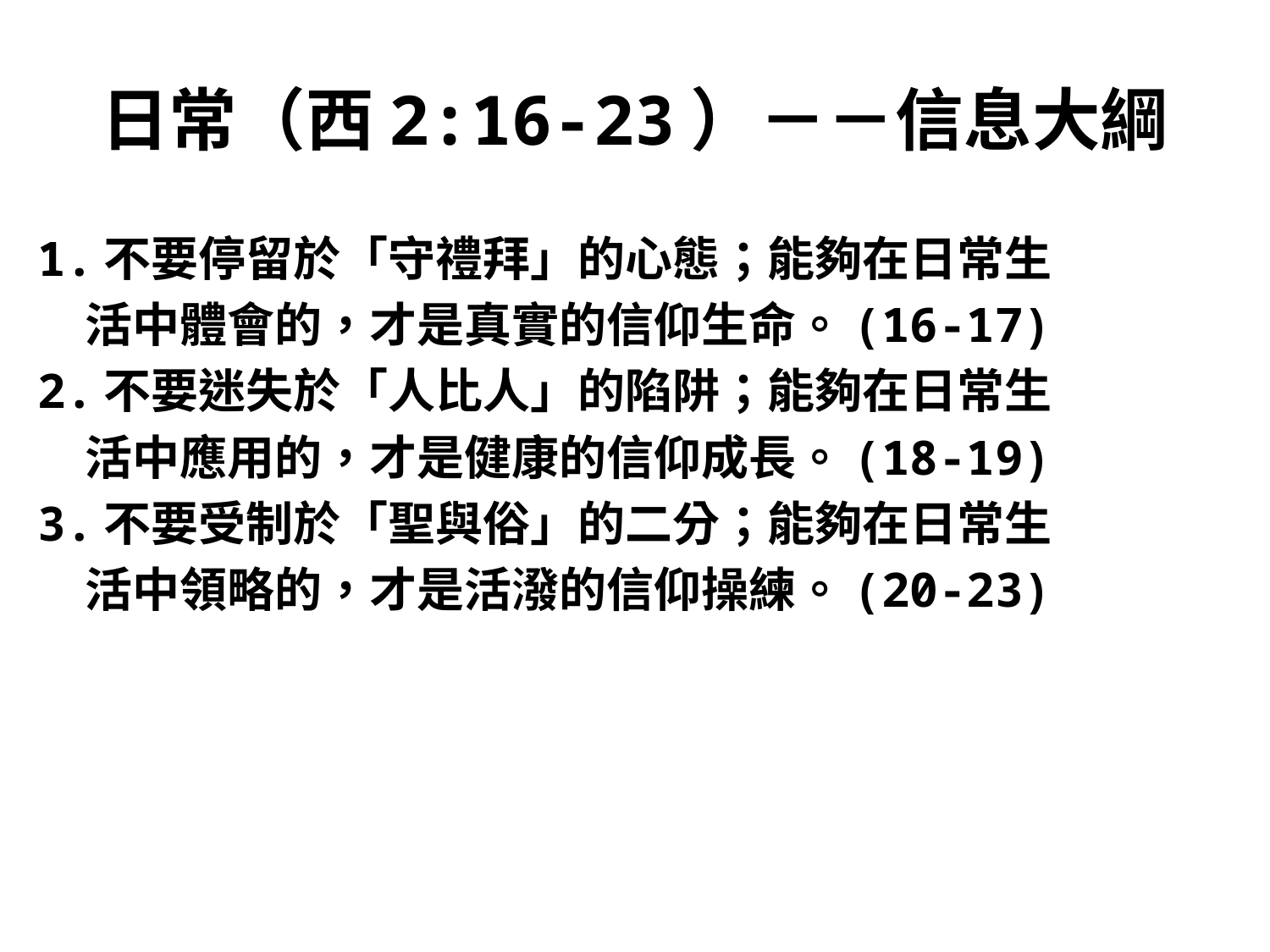

# 日常（西2:16-23）－－信息大綱
1.不要停留於「守禮拜」的心態；能夠在日常生
　活中體會的，才是真實的信仰生命。(16-17)
2.不要迷失於「人比人」的陷阱；能夠在日常生
　活中應用的，才是健康的信仰成長。(18-19)
3.不要受制於「聖與俗」的二分；能夠在日常生
　活中領略的，才是活潑的信仰操練。(20-23)